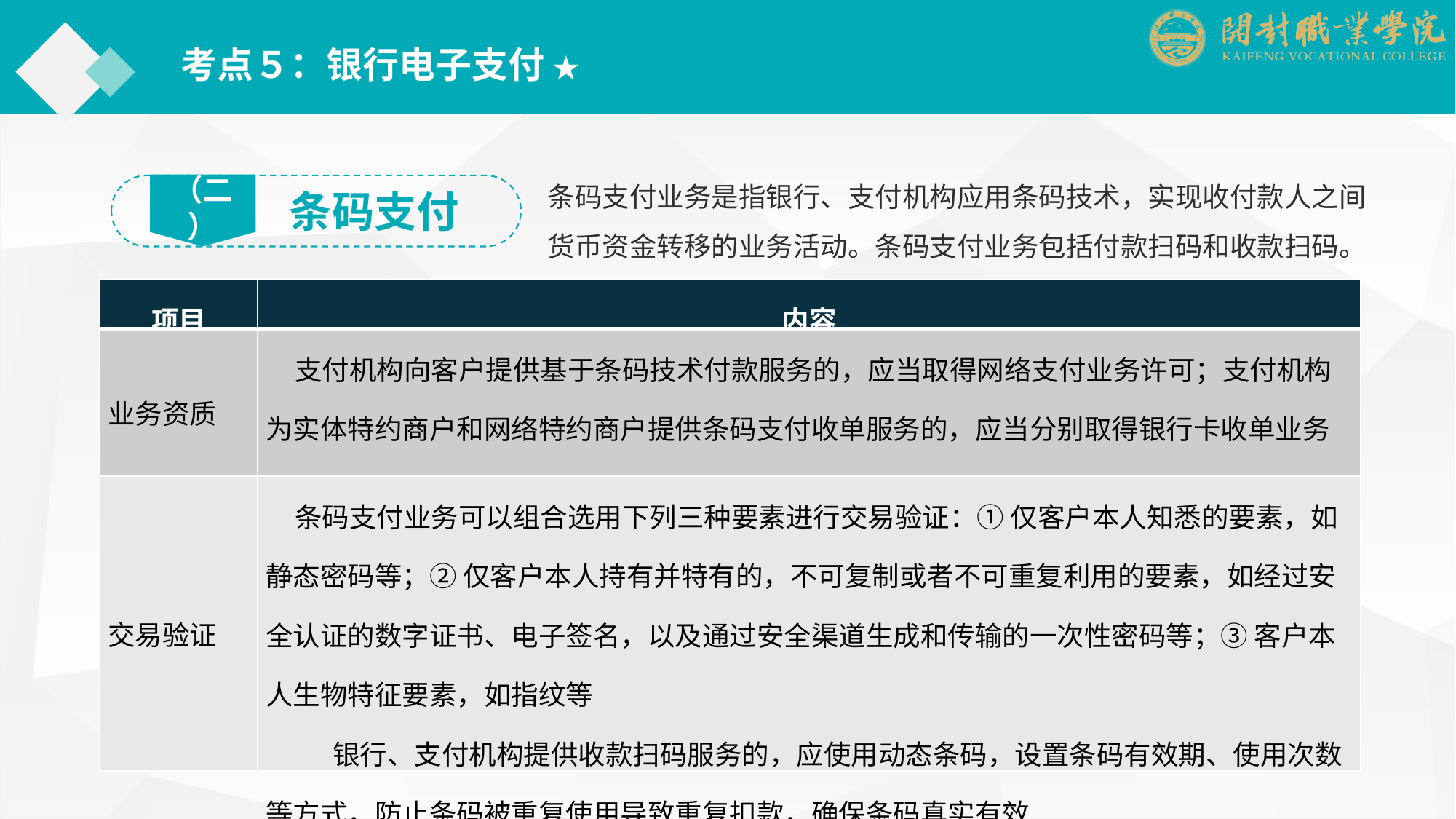

考点５：银行电子支付 ★
条码支付业务是指银行、支付机构应用条码技术，实现收付款人之间货币资金转移的业务活动。条码支付业务包括付款扫码和收款扫码。
（二）

条码支付
| 项目 | 内容 |
| --- | --- |
| 业务资质 | 支付机构向客户提供基于条码技术付款服务的，应当取得网络支付业务许可；支付机构为实体特约商户和网络特约商户提供条码支付收单服务的，应当分别取得银行卡收单业务许可和网络支付业务许可 |
| 交易验证 | 条码支付业务可以组合选用下列三种要素进行交易验证：① 仅客户本人知悉的要素，如静态密码等；② 仅客户本人持有并特有的，不可复制或者不可重复利用的要素，如经过安全认证的数字证书、电子签名，以及通过安全渠道生成和传输的一次性密码等；③ 客户本人生物特征要素，如指纹等 　　银行、支付机构提供收款扫码服务的，应使用动态条码，设置条码有效期、使用次数等方式，防止条码被重复使用导致重复扣款，确保条码真实有效 |